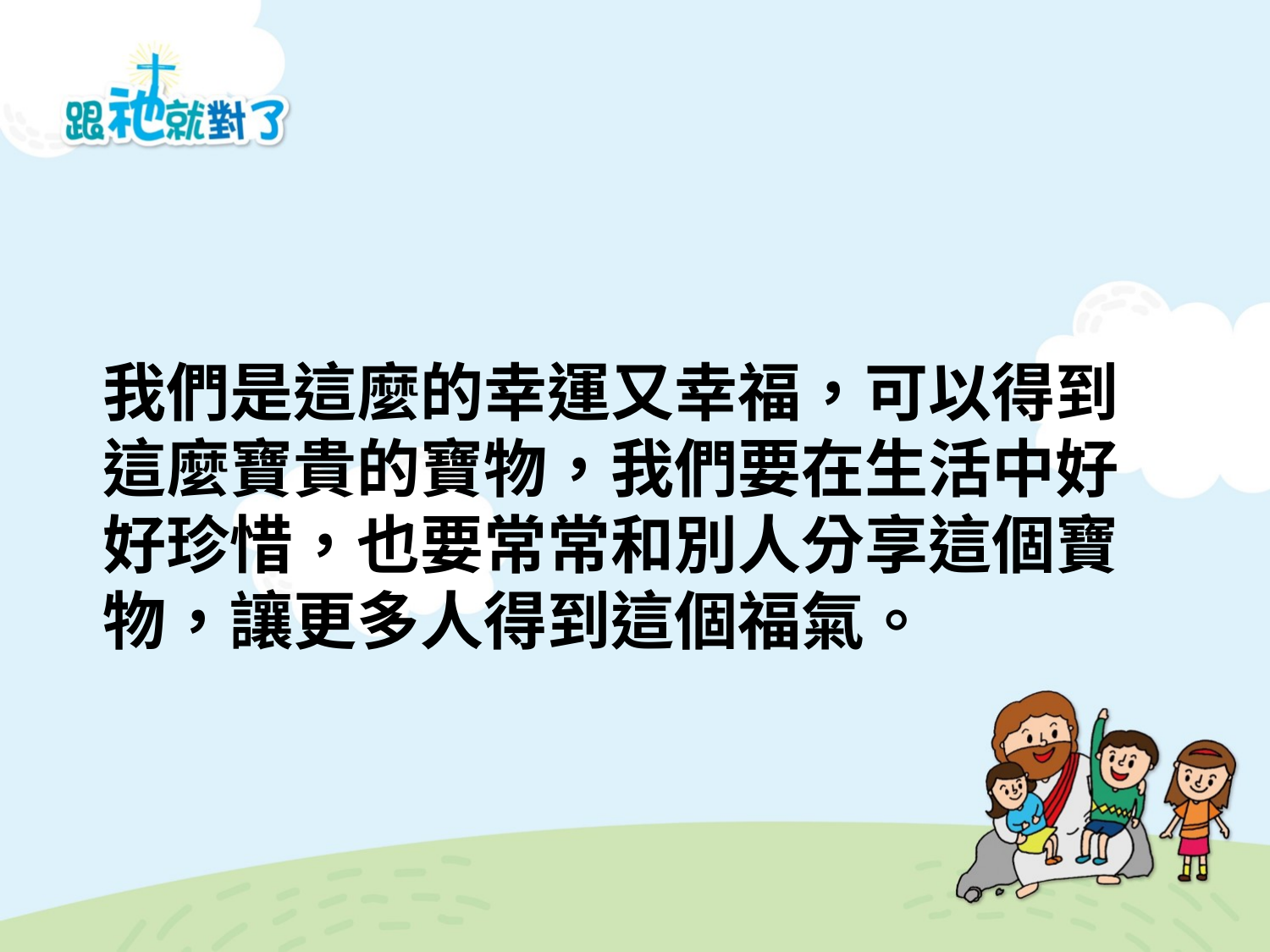

我們是這麼的幸運又幸福，可以得到這麼寶貴的寶物，我們要在生活中好好珍惜，也要常常和別人分享這個寶物，讓更多人得到這個福氣。